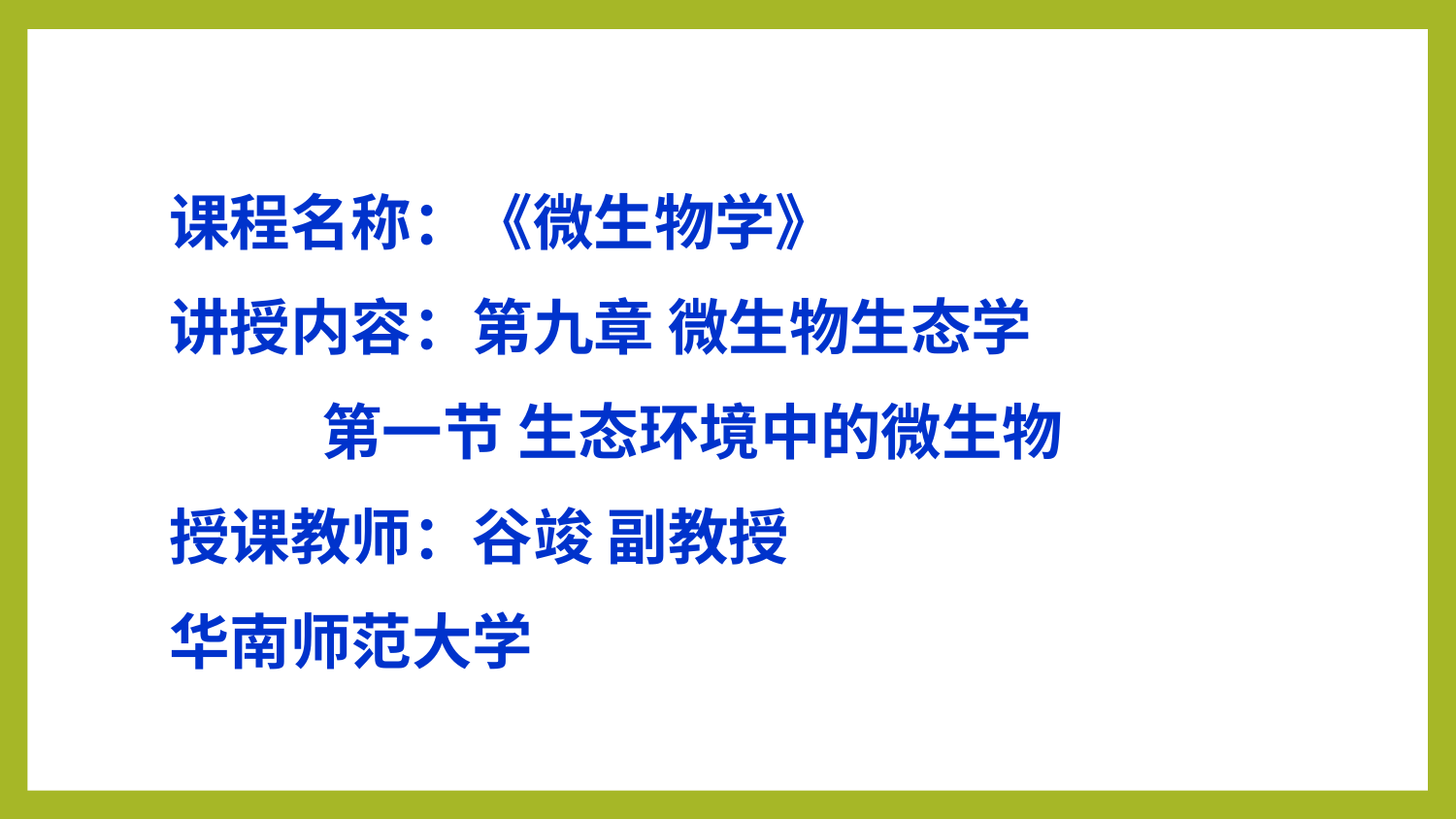

课程名称：《微生物学》
讲授内容：第九章 微生物生态学
          第一节 生态环境中的微生物
授课教师：谷竣 副教授
华南师范大学